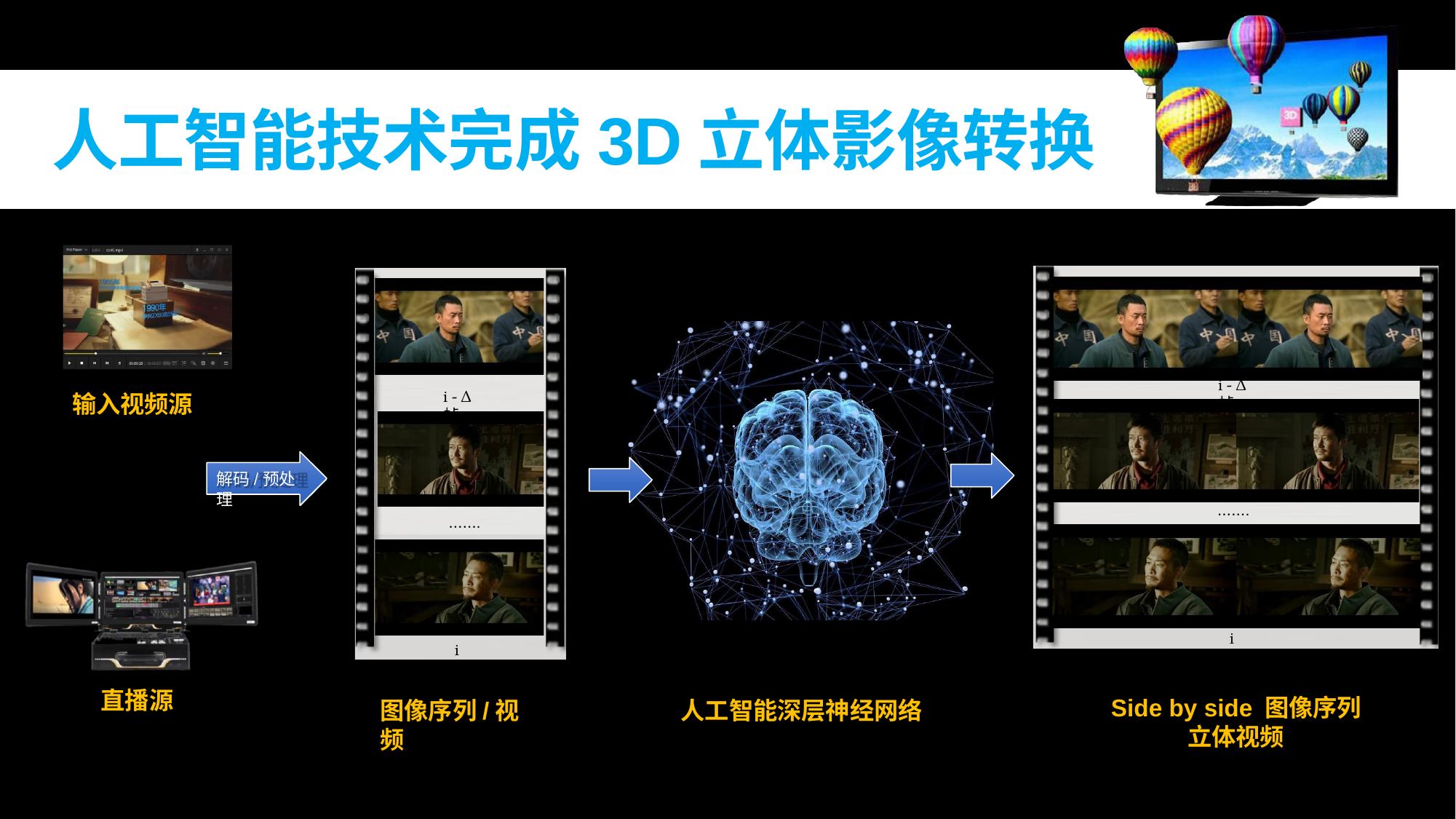

# 人工智能技术完成3D立体影像转换

i - ∆ 帧
i - ∆ 帧
输入视频源

解码/预处理
…….
…….

i 帧
i 帧
直播源
Side by side 图像序列
立体视频
图像序列/视频
人工智能深层神经网络